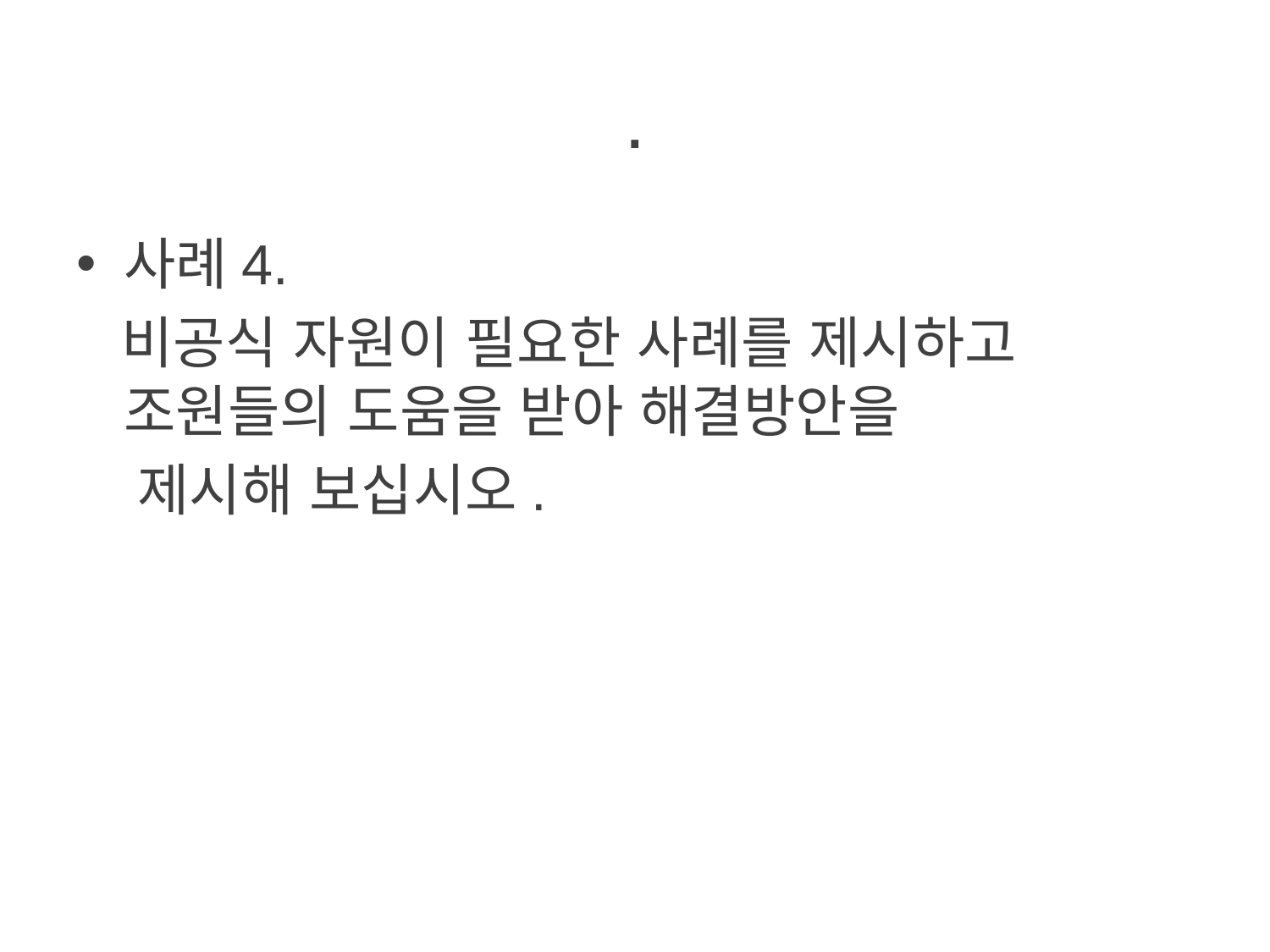

# .
사례4.
  비공식 자원이 필요한 사례를 제시하고 조원들의 도움을 받아 해결방안을
   제시해 보십시오.